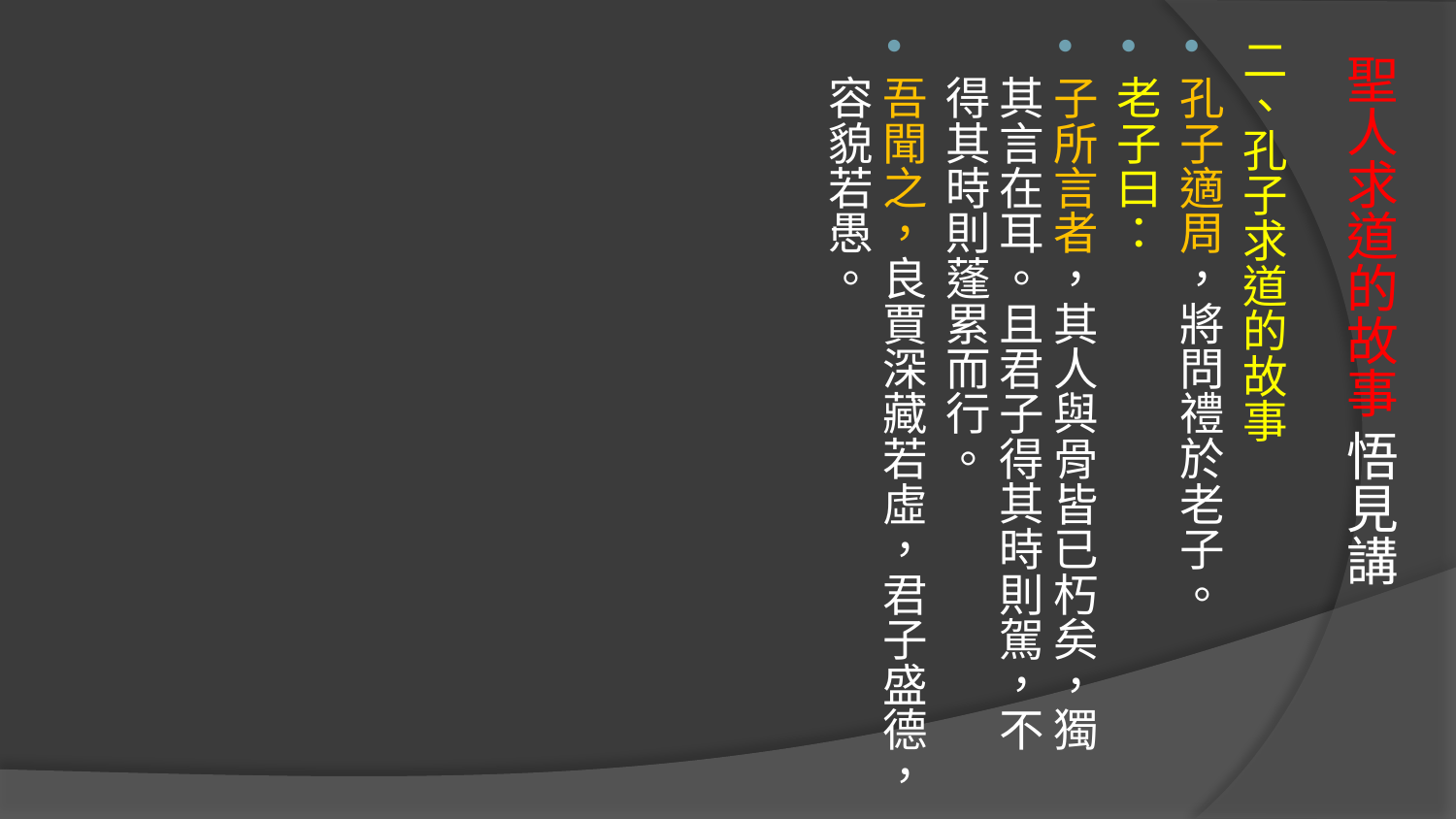

二、孔子求道的故事
孔子適周，將問禮於老子。
老子曰：
子所言者，其人與骨皆已朽矣，獨其言在耳。且君子得其時則駕，不得其時則蓬累而行。
吾聞之，良賈深藏若虛，君子盛德，容貌若愚。

# 聖人求道的故事 悟見講